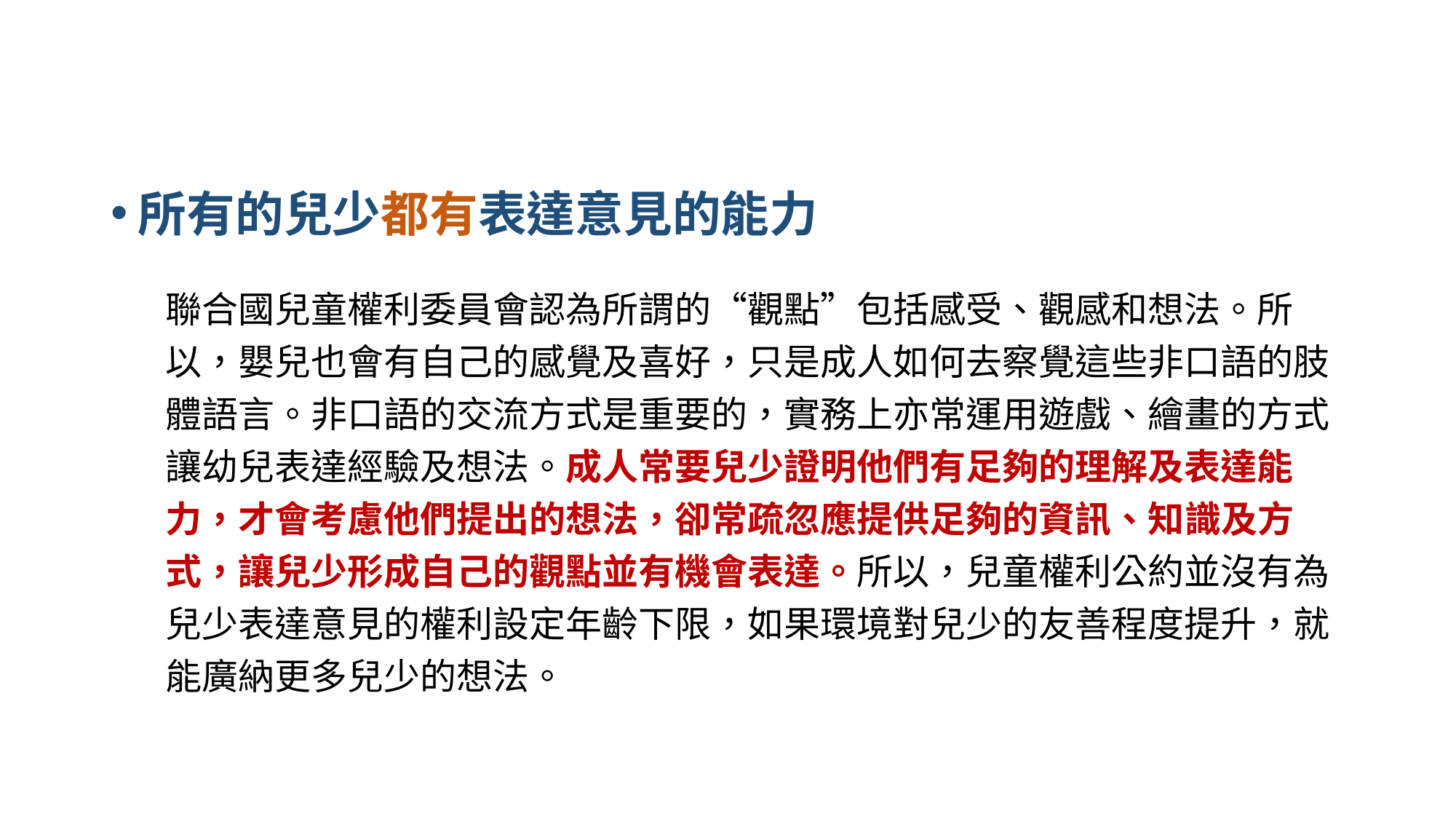

所有的兒少都有表達意見的能力
聯合國兒童權利委員會認為所謂的“觀點”包括感受、觀感和想法。所以，嬰兒也會有自己的感覺及喜好，只是成人如何去察覺這些非口語的肢體語言。非口語的交流方式是重要的，實務上亦常運用遊戲、繪畫的方式讓幼兒表達經驗及想法。成人常要兒少證明他們有足夠的理解及表達能力，才會考慮他們提出的想法，卻常疏忽應提供足夠的資訊、知識及方式，讓兒少形成自己的觀點並有機會表達。所以，兒童權利公約並沒有為兒少表達意見的權利設定年齡下限，如果環境對兒少的友善程度提升，就能廣納更多兒少的想法。